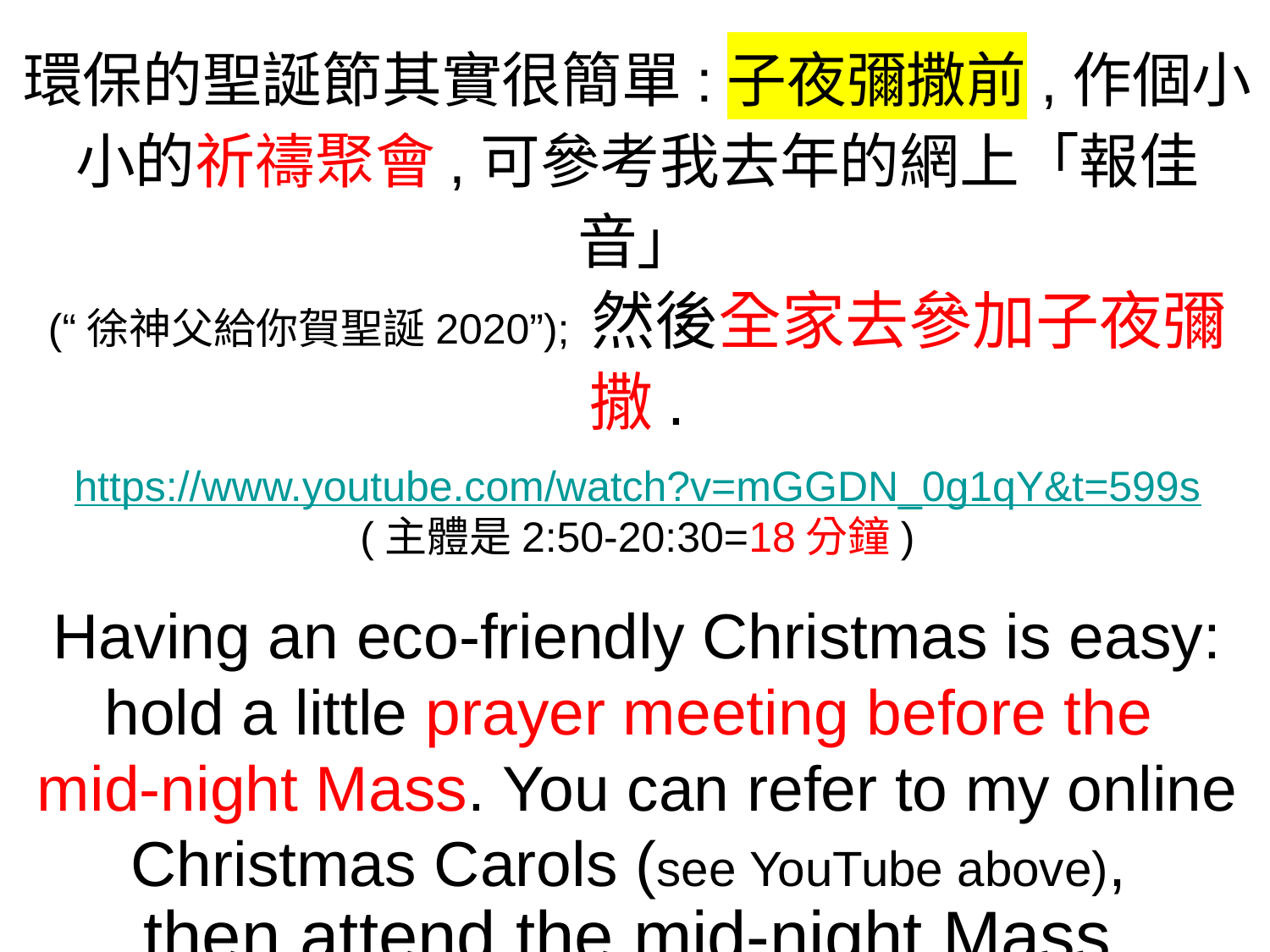

環保的聖誕節其實很簡單:子夜彌撒前,作個小小的祈禱聚會,可參考我去年的網上「報佳音」
(“徐神父給你賀聖誕2020”); 然後全家去參加子夜彌撒.
https://www.youtube.com/watch?v=mGGDN_0g1qY&t=599s
(主體是2:50-20:30=18分鐘)
Having an eco-friendly Christmas is easy: hold a little prayer meeting before the
mid-night Mass. You can refer to my online Christmas Carols (see YouTube above),
then attend the mid-night Mass
with your whole family.